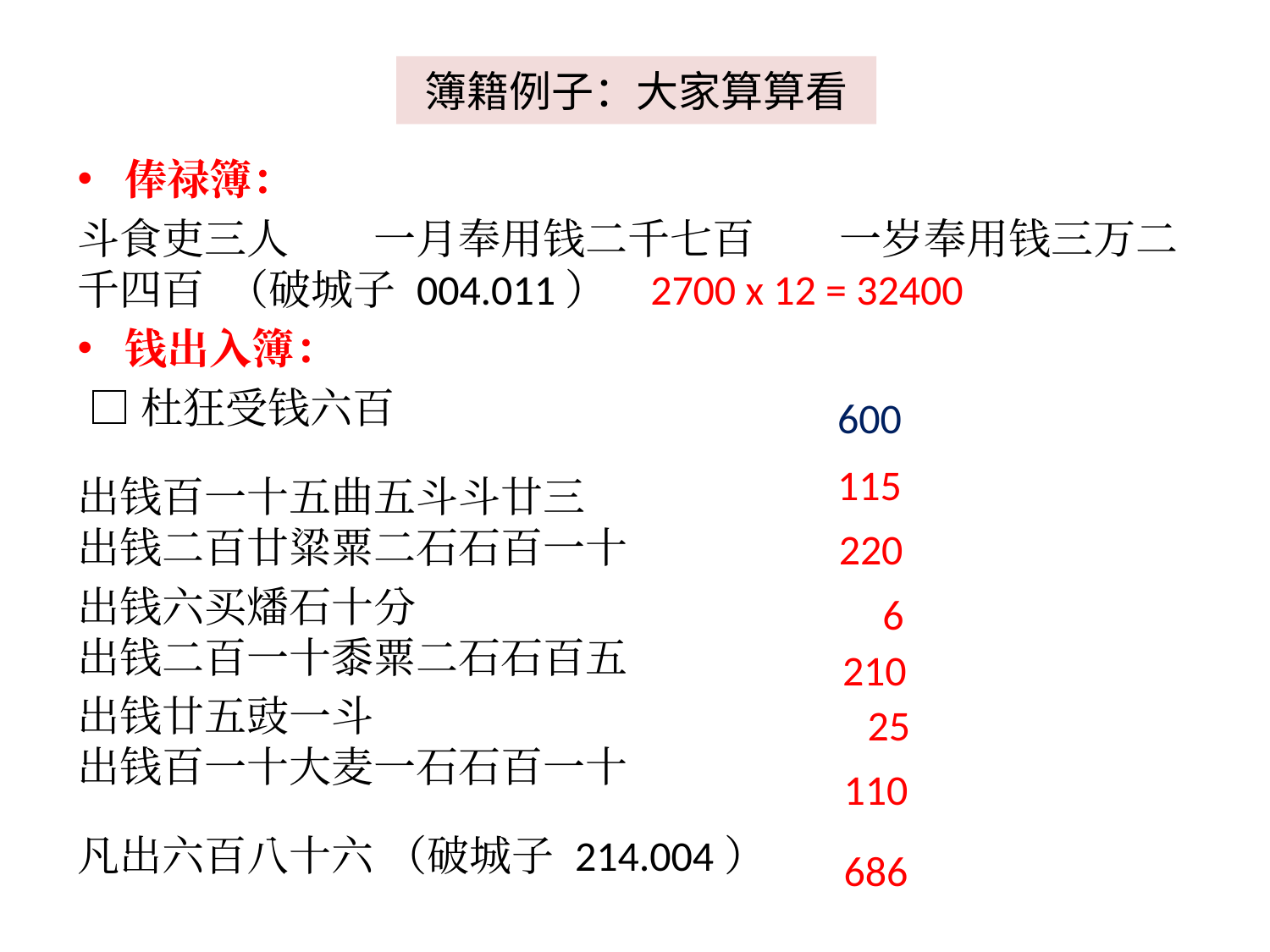

# 簿籍例子：大家算算看
俸禄簿：
斗食吏三人　　一月奉用钱二千七百　　一岁奉用钱三万二千四百  （破城子 004.011）
钱出入簿：
 □杜狂受钱六百

出钱百一十五曲五斗斗廿三
出钱二百廿粱粟二石石百一十
出钱六买燔石十分
出钱二百一十黍粟二石石百五
出钱廿五豉一斗
出钱百一十大麦一石石百一十

凡出六百八十六 （破城子 214.004）
2700 x 12 = 32400
600
115
220
6
210
25
110
686